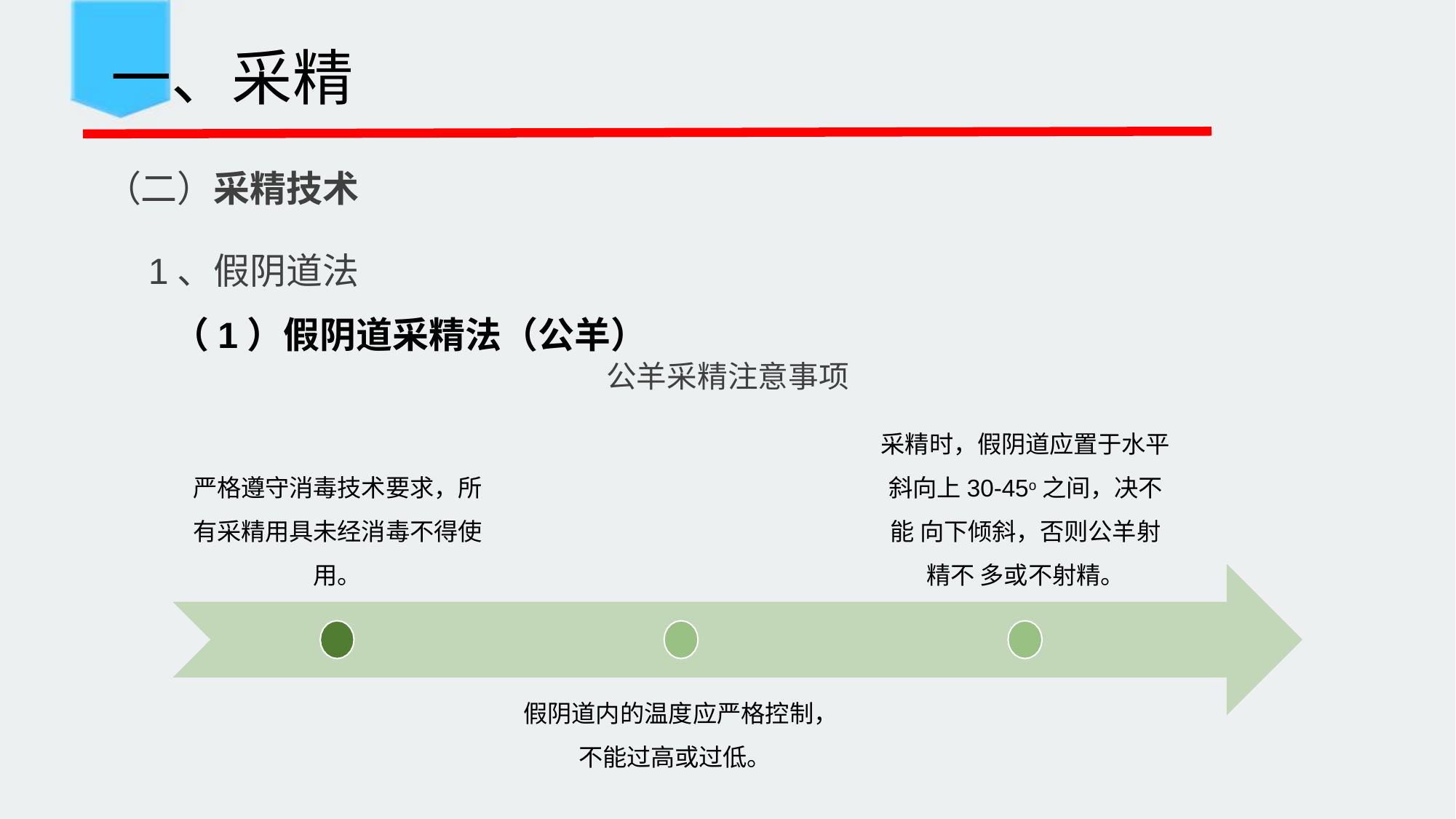

一、采精
  （二）采精技术

1、假阴道法
（1）假阴道采精法（公羊）
公羊采精注意事项
采精时，假阴道应置于水平 斜向上30-45o之间，决不能 向下倾斜，否则公羊射精不 多或不射精。
严格遵守消毒技术要求，所 有采精用具未经消毒不得使 用。

假阴道内的温度应严格控制， 不能过高或过低。